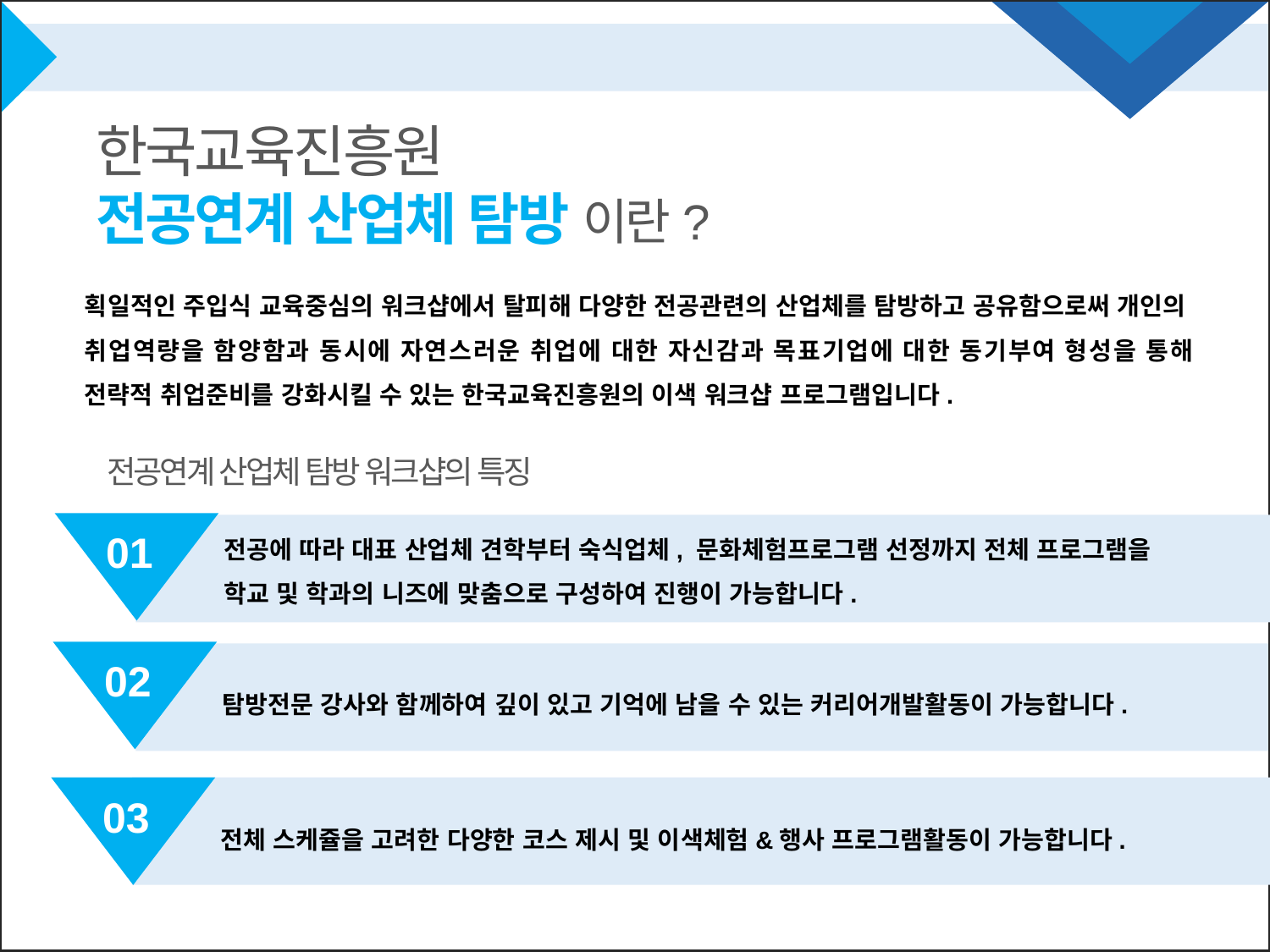

한국교육진흥원
전공연계 산업체 탐방 이란?
획일적인 주입식 교육중심의 워크샵에서 탈피해 다양한 전공관련의 산업체를 탐방하고 공유함으로써 개인의  취업역량을 함양함과 동시에 자연스러운 취업에 대한 자신감과 목표기업에 대한 동기부여 형성을 통해 전략적 취업준비를 강화시킬 수 있는 한국교육진흥원의 이색 워크샵 프로그램입니다.
전공연계 산업체 탐방 워크샵의 특징

전공에 따라 대표 산업체 견학부터 숙식업체, 문화체험프로그램 선정까지 전체 프로그램을
학교 및 학과의 니즈에 맞춤으로 구성하여 진행이 가능합니다.

01

02
탐방전문 강사와 함께하여 깊이 있고 기억에 남을 수 있는 커리어개발활동이 가능합니다.

03
전체 스케쥴을 고려한 다양한 코스 제시 및 이색체험&행사 프로그램활동이 가능합니다.